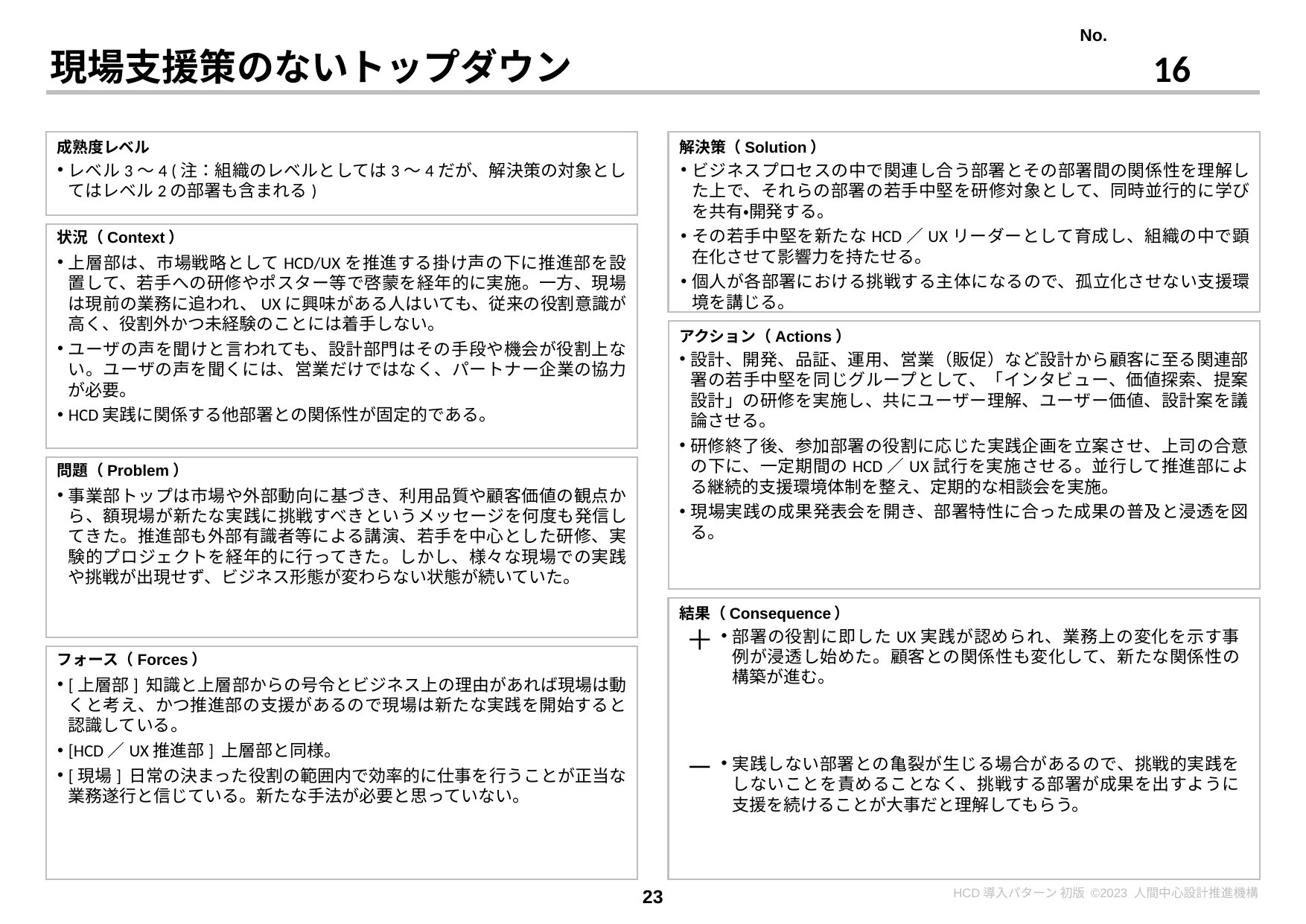

16
# 現場支援策のないトップダウン
レベル3〜4 (注：組織のレベルとしては3〜4だが、解決策の対象としてはレベル2の部署も含まれる)
ビジネスプロセスの中で関連し合う部署とその部署間の関係性を理解した上で、それらの部署の若手中堅を研修対象として、同時並行的に学びを共有・開発する。
その若手中堅を新たなHCD／UXリーダーとして育成し、組織の中で顕在化させて影響力を持たせる。
個人が各部署における挑戦する主体になるので、孤立化させない支援環境を講じる。
上層部は、市場戦略としてHCD/UXを推進する掛け声の下に推進部を設置して、若手への研修やポスター等で啓蒙を経年的に実施。一方、現場は現前の業務に追われ、UXに興味がある人はいても、従来の役割意識が高く、役割外かつ未経験のことには着手しない。
ユーザの声を聞けと言われても、設計部門はその手段や機会が役割上ない。ユーザの声を聞くには、営業だけではなく、パートナー企業の協力が必要。
HCD実践に関係する他部署との関係性が固定的である。
設計、開発、品証、運用、営業（販促）など設計から顧客に至る関連部署の若手中堅を同じグループとして、「インタビュー、価値探索、提案設計」の研修を実施し、共にユーザー理解、ユーザー価値、設計案を議論させる。
研修終了後、参加部署の役割に応じた実践企画を立案させ、上司の合意の下に、一定期間のHCD／UX試行を実施させる。並行して推進部による継続的支援環境体制を整え、定期的な相談会を実施。
現場実践の成果発表会を開き、部署特性に合った成果の普及と浸透を図る。
事業部トップは市場や外部動向に基づき、利用品質や顧客価値の観点から、額現場が新たな実践に挑戦すべきというメッセージを何度も発信してきた。推進部も外部有識者等による講演、若手を中心とした研修、実験的プロジェクトを経年的に行ってきた。しかし、様々な現場での実践や挑戦が出現せず、ビジネス形態が変わらない状態が続いていた。
部署の役割に即したUX実践が認められ、業務上の変化を示す事例が浸透し始めた。顧客との関係性も変化して、新たな関係性の構築が進む。
[上層部] 知識と上層部からの号令とビジネス上の理由があれば現場は動くと考え、かつ推進部の支援があるので現場は新たな実践を開始すると認識している。
[HCD／UX推進部] 上層部と同様。
[現場] 日常の決まった役割の範囲内で効率的に仕事を行うことが正当な業務遂行と信じている。新たな手法が必要と思っていない。
実践しない部署との亀裂が生じる場合があるので、挑戦的実践をしないことを責めることなく、挑戦する部署が成果を出すように支援を続けることが大事だと理解してもらう。
23